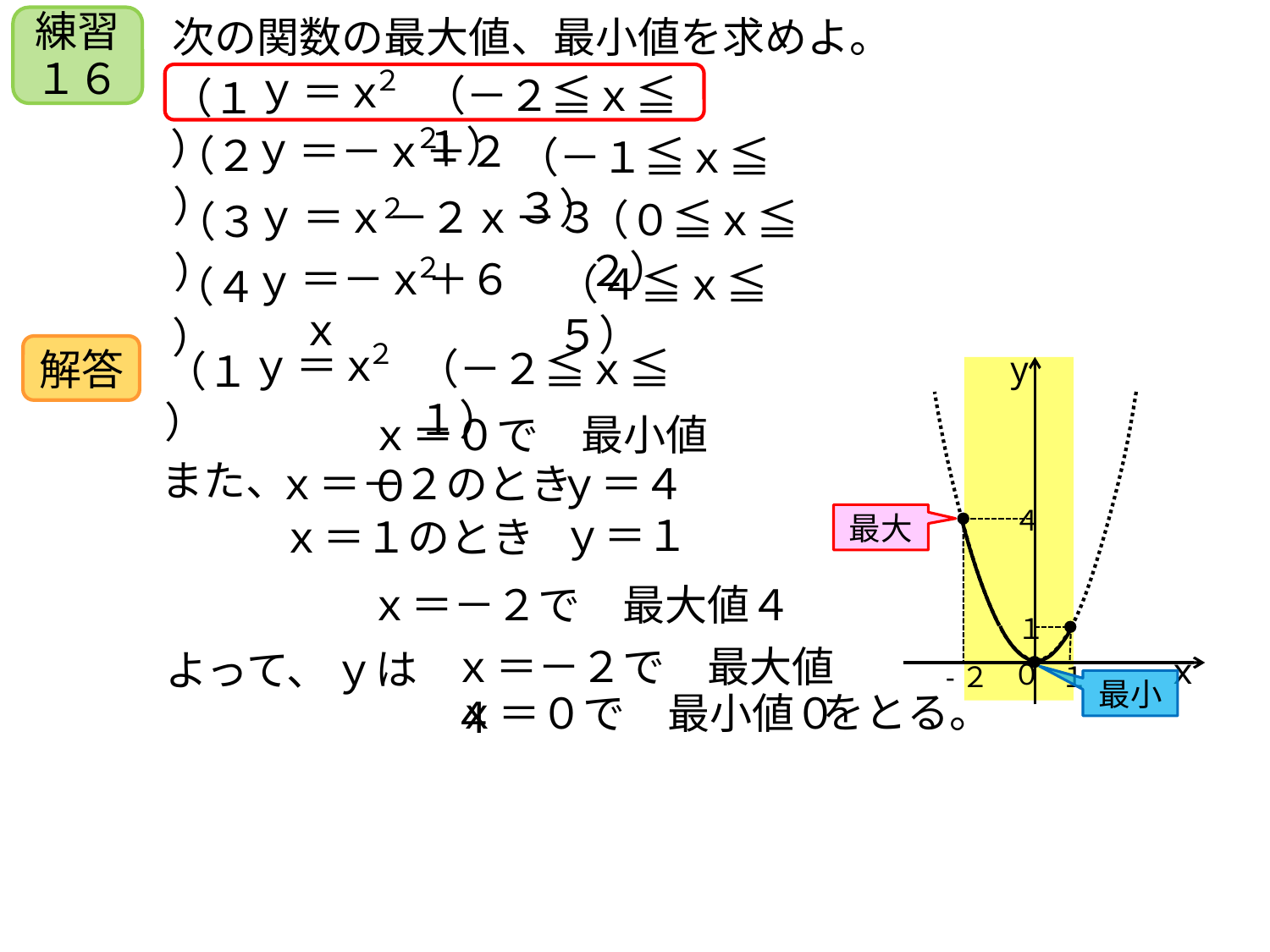

次の関数の最大値、最小値を求めよ。
練習１６
ｙ
２
＝ｘ
（１）
（－２≦ｘ≦１）

２
＝－ｘ＋２
ｙ
（２）
（－１≦ｘ≦３）
ｙ
２
＝ｘ－２ｘ－３
（３）
（０≦ｘ≦２）
２
＝－ｘ＋６ｘ
ｙ
（４）
（４≦ｘ≦５）
２
＝ｘ
ｙ
（－２≦ｘ≦１）
解答
（１）
y
x
０
１
-２

ｘ＝０で　最小値０
また、
ｙ＝４
ｘ＝－２のとき
４
ｙ＝１
最大
ｘ＝１のとき

ｘ＝－２で　最大値４
１

ｘ＝－２で　最大値４
ｙは
よって、

最小
をとる。
ｘ＝０で　最小値０